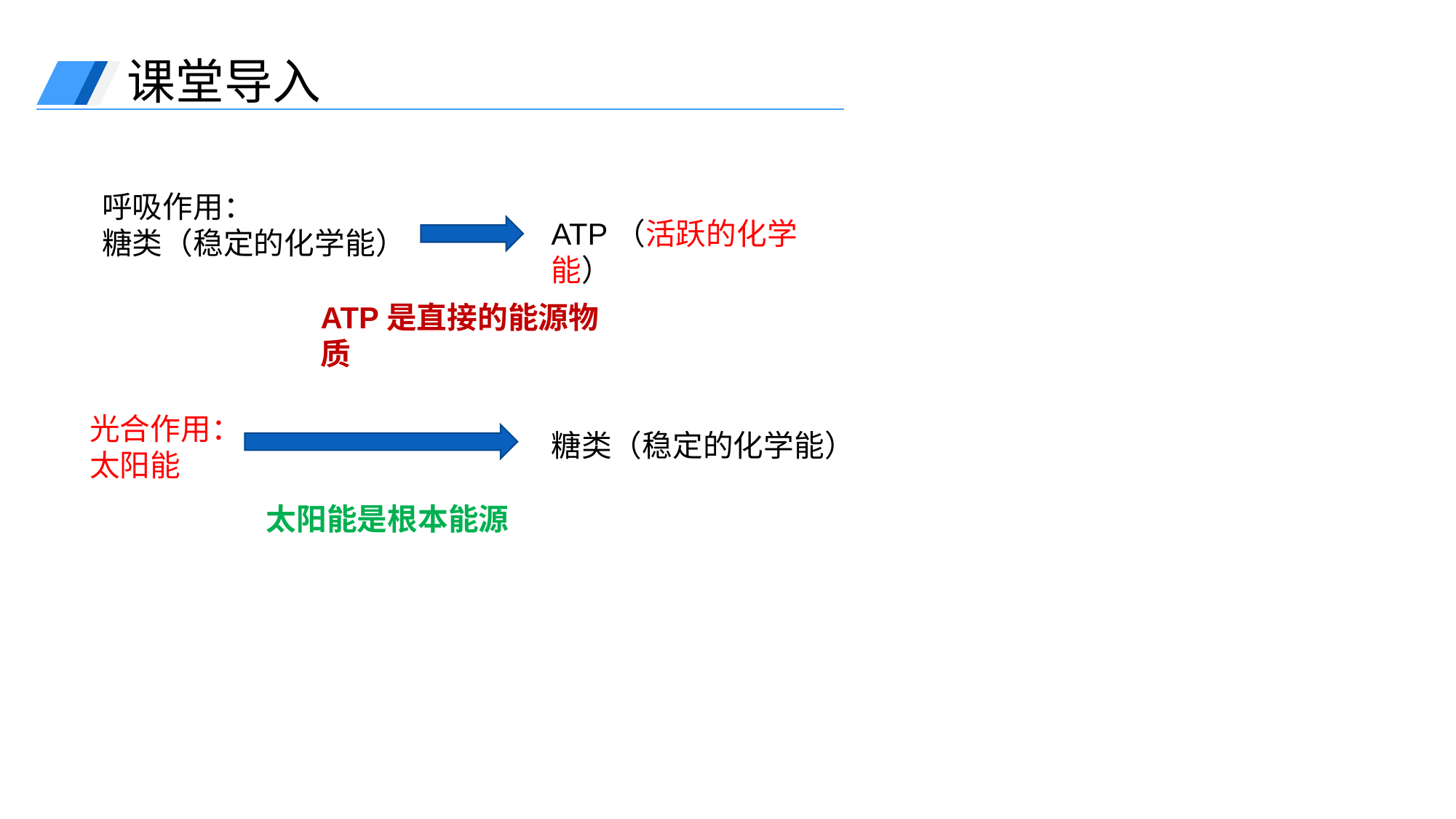

课堂导入
呼吸作用：
糖类（稳定的化学能）
ATP（活跃的化学能）

ATP是直接的能源物质
光合作用：
太阳能
糖类（稳定的化学能）

太阳能是根本能源